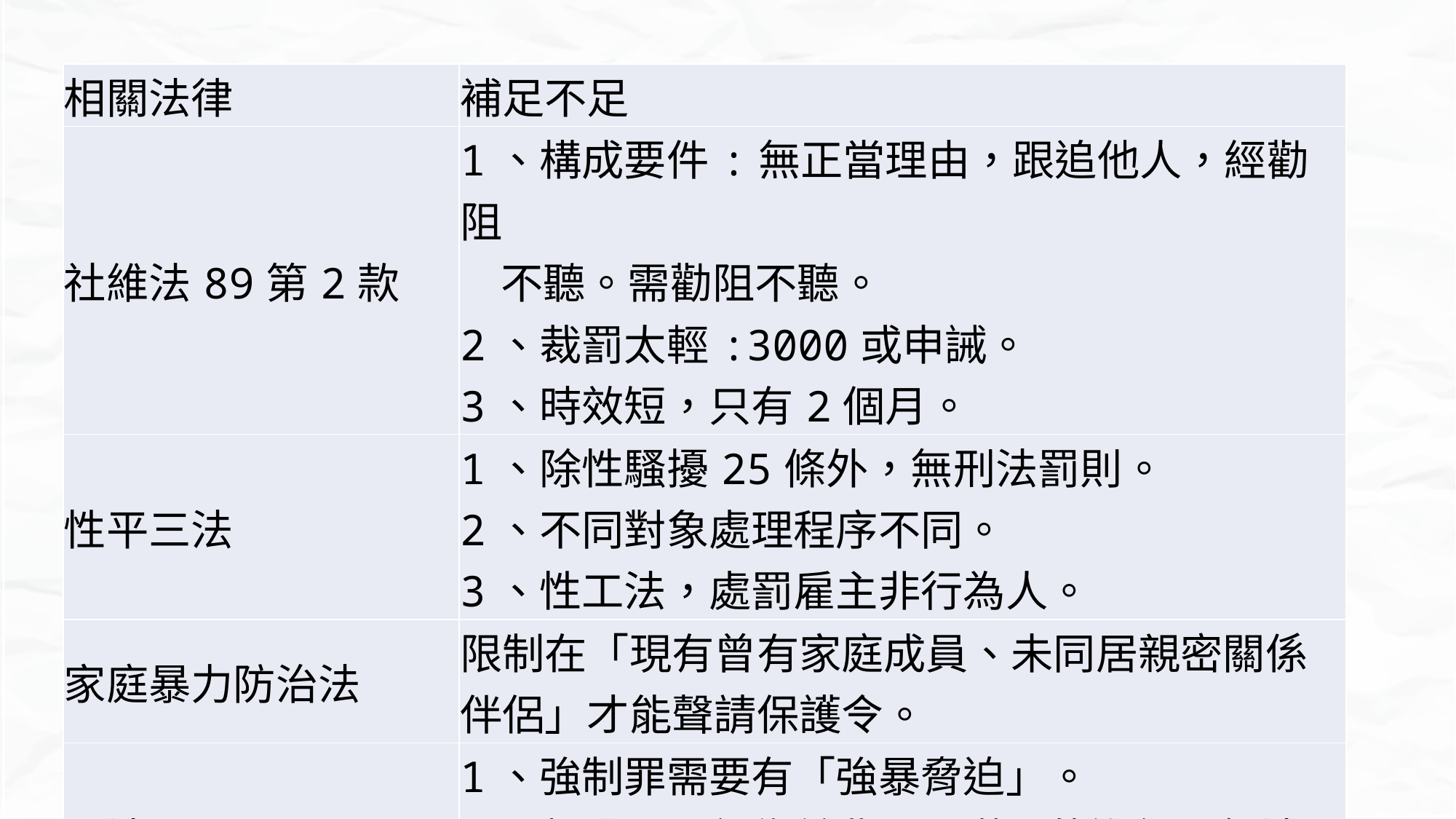

| 相關法律 | 補足不足 |
| --- | --- |
| 社維法89第2款 | 1、構成要件:無正當理由，跟追他人，經勸阻 不聽。需勸阻不聽。 2、裁罰太輕:3000或申誡。 3、時效短，只有2個月。 |
| 性平三法 | 1、除性騷擾25條外，無刑法罰則。 2、不同對象處理程序不同。 3、性工法，處罰雇主非行為人。 |
| 家庭暴力防治法 | 限制在「現有曾有家庭成員、未同居親密關係伴侶」才能聲請保護令。 |
| 刑法 | 1、強制罪需要有「強暴脅迫」。 2、部分跟騷行為並非以恐嚇目的進行，無法用 恐嚇罪相繩。 |